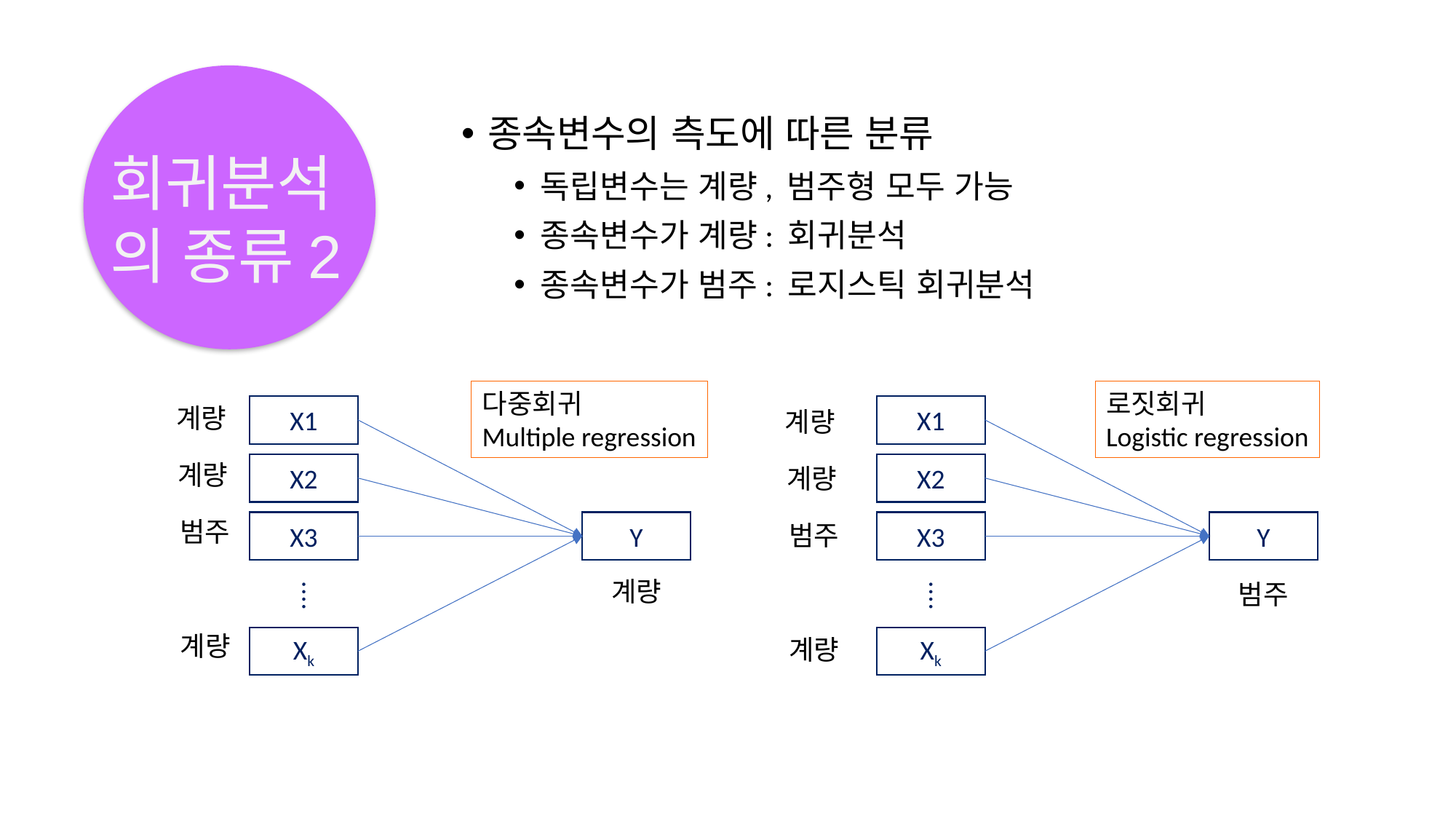

종속변수의 측도에 따른 분류
독립변수는 계량, 범주형 모두 가능
종속변수가 계량: 회귀분석
종속변수가 범주: 로지스틱 회귀분석

회귀분석의 종류2
다중회귀
Multiple regression
계량
X1
계량
X2
범주
X3
Y
⁞
계량
계량
Xk
로짓회귀
Logistic regression
X1
계량
X2
계량
X3
Y
범주
⁞
범주
계량
Xk